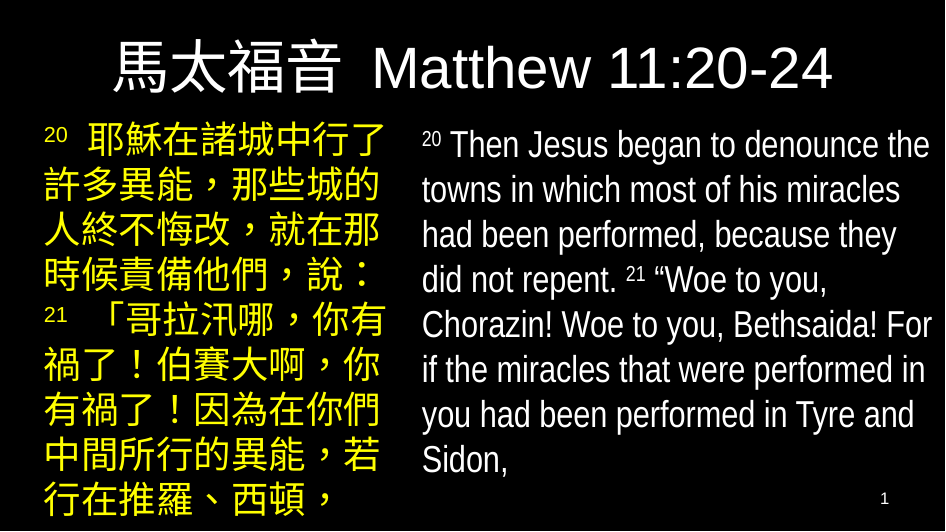

# 馬太福音 Matthew 11:20-24
20 耶穌在諸城中行了許多異能，那些城的人終不悔改，就在那時候責備他們，說：21 「哥拉汛哪，你有禍了！伯賽大啊，你有禍了！因為在你們中間所行的異能，若行在推羅、西頓，
20 Then Jesus began to denounce the towns in which most of his miracles had been performed, because they did not repent. 21 “Woe to you, Chorazin! Woe to you, Bethsaida! For if the miracles that were performed in you had been performed in Tyre and Sidon,
1